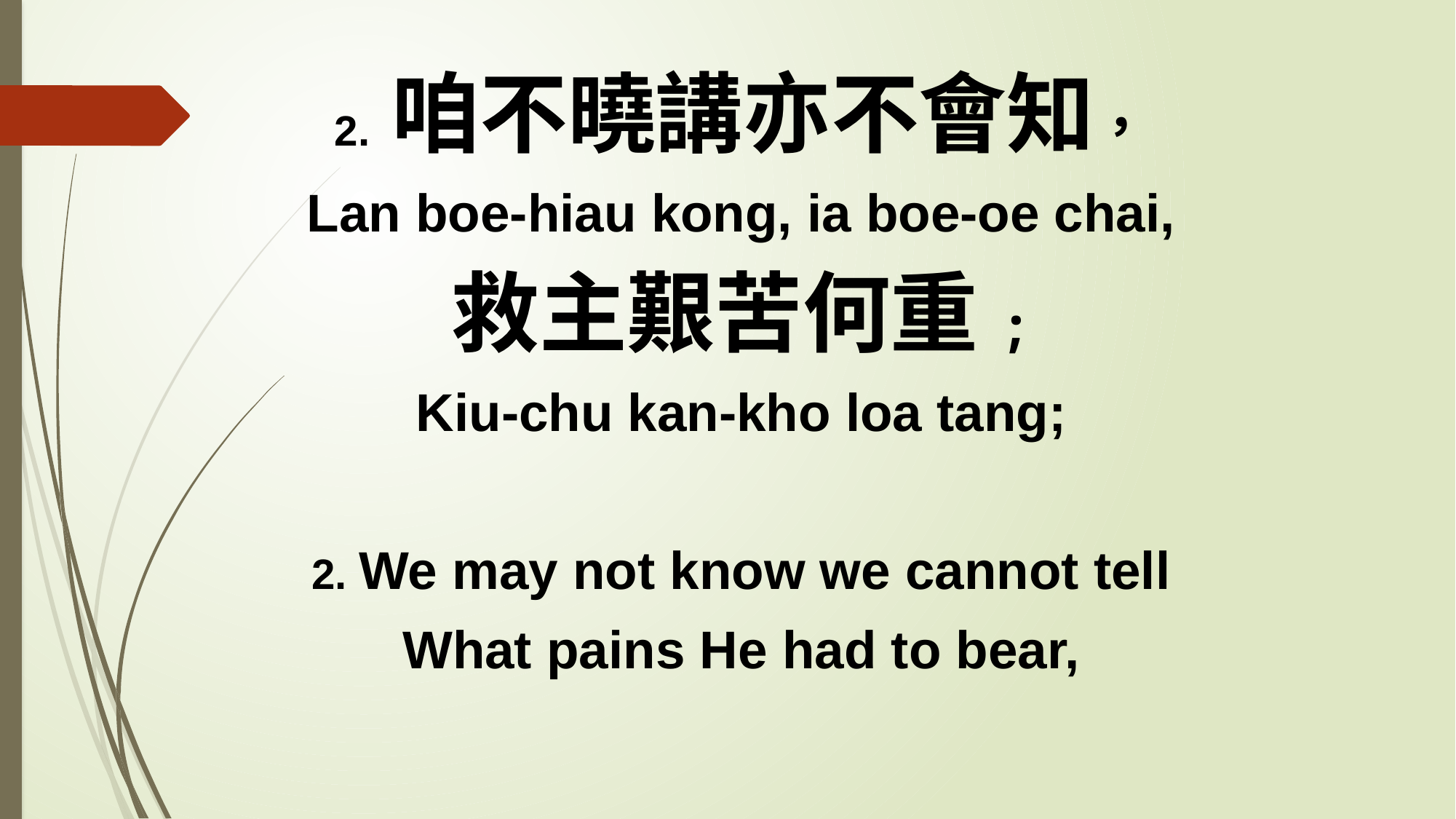

2. 咱不曉講亦不會知，
Lan boe-hiau kong, ia boe-oe chai,
救主艱苦何重;
Kiu-chu kan-kho loa tang;

2. We may not know we cannot tell
What pains He had to bear,